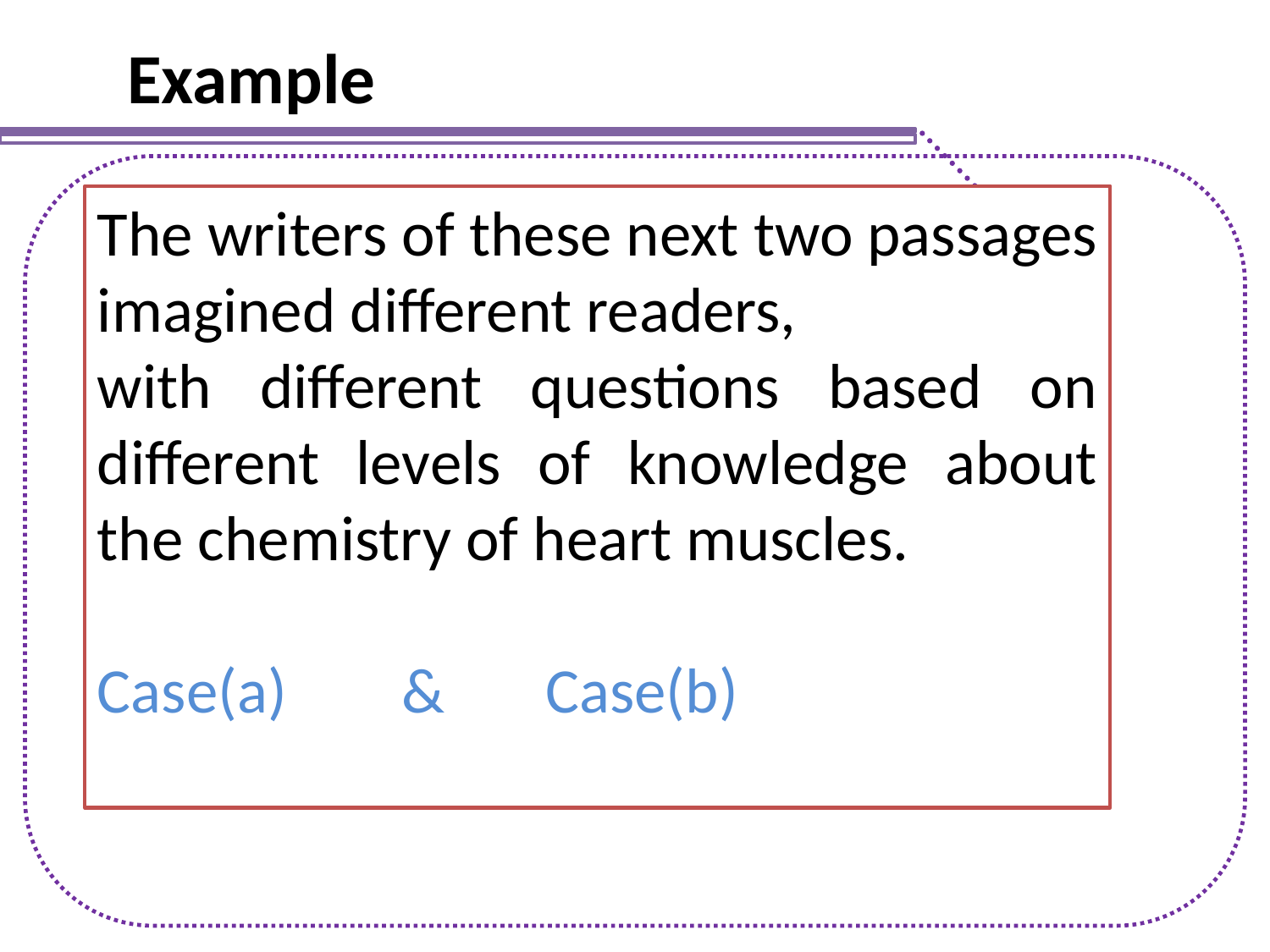

Example

The writers of these next two passages imagined different readers,
with different questions based on different levels of knowledge about the chemistry of heart muscles.

Case(a)        &       Case(b)

漫漫國際路
1991至今
做到美國第一
1981~1990